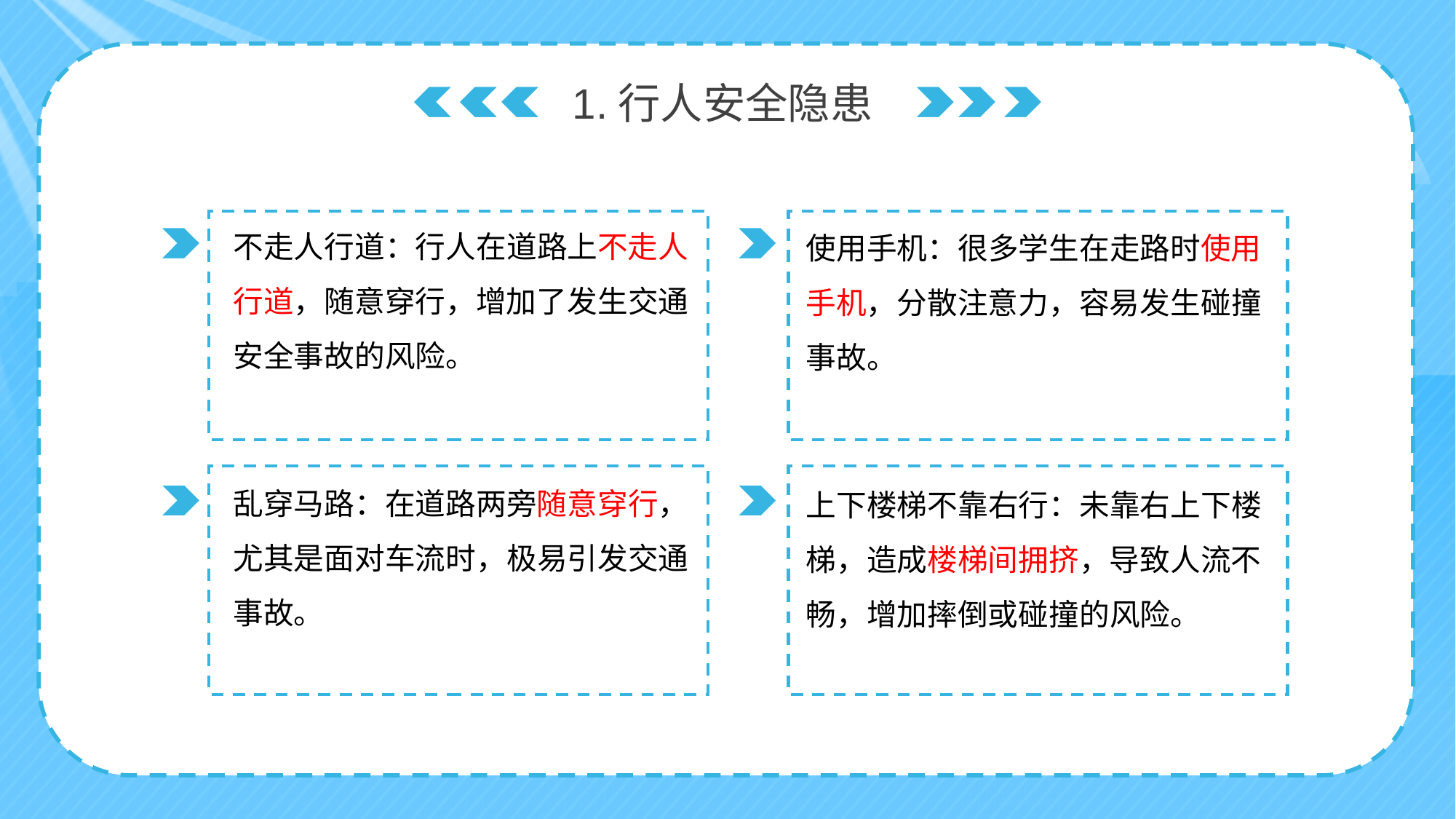

1.行人安全隐患

不走人行道：行人在道路上不走人行道，随意穿行，增加了发生交通安全事故的风险。

使用手机：很多学生在走路时使用手机，分散注意力，容易发生碰撞事故。

乱穿马路：在道路两旁随意穿行，尤其是面对车流时，极易引发交通事故。

上下楼梯不靠右行：未靠右上下楼梯，造成楼梯间拥挤，导致人流不畅，增加摔倒或碰撞的风险。